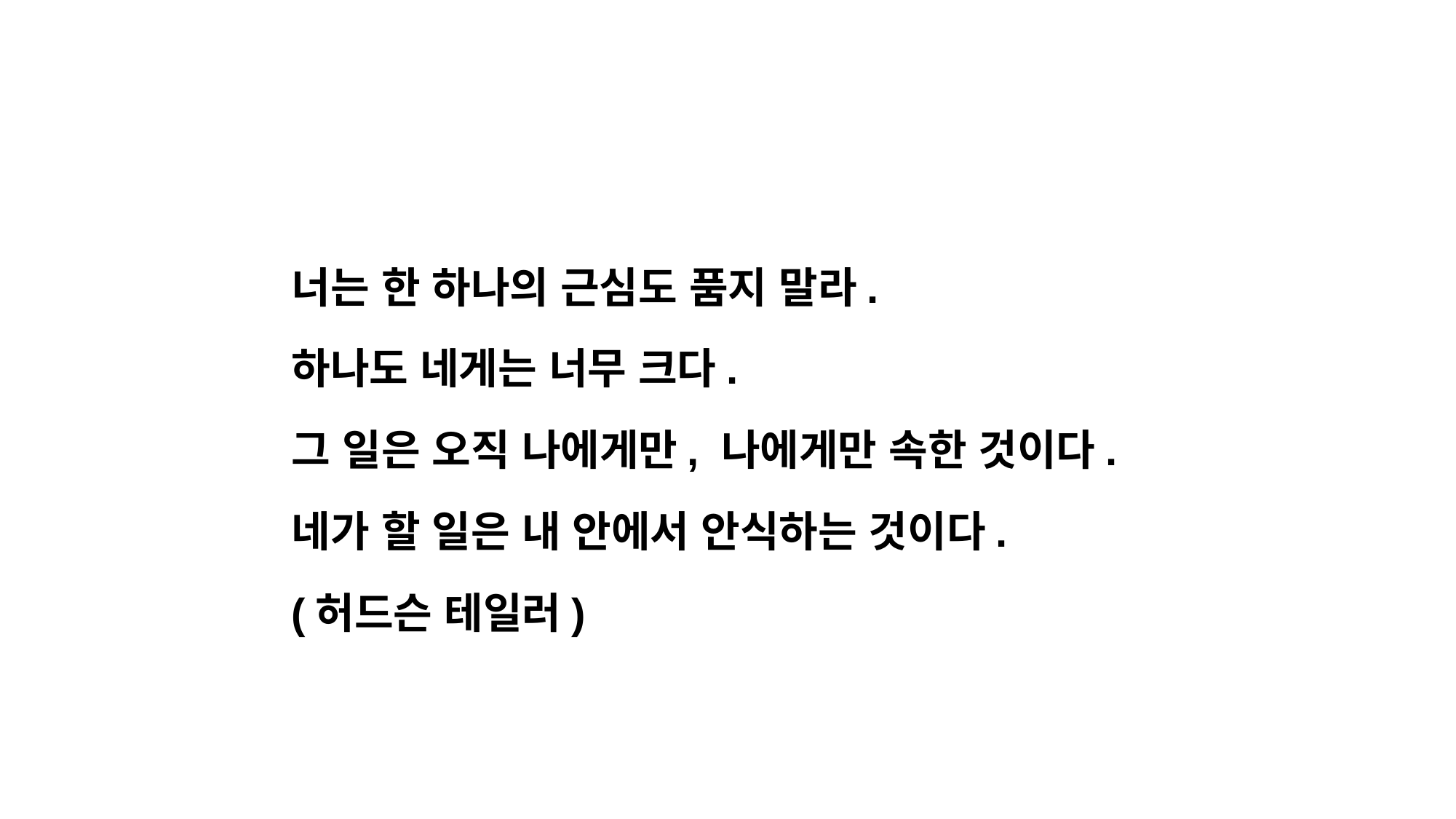

너는 한 하나의 근심도 품지 말라.
하나도 네게는 너무 크다.
그 일은 오직 나에게만, 나에게만 속한 것이다.
네가 할 일은 내 안에서 안식하는 것이다.
(허드슨 테일러)